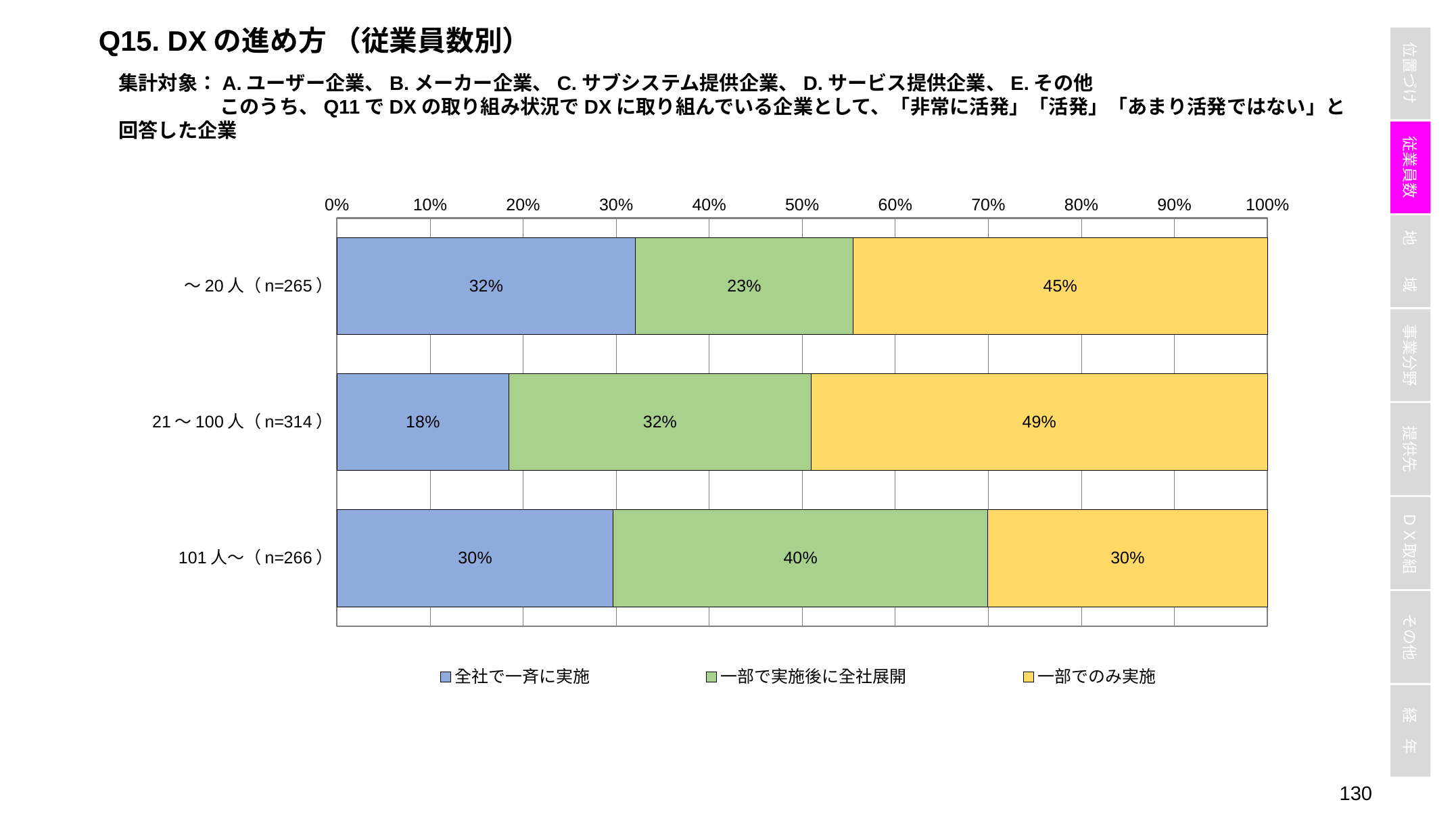

Q15. DXの進め方 （従業員数別）
集計対象：A.ユーザー企業、B.メーカー企業、C.サブシステム提供企業、D.サービス提供企業、E.その他
	このうち、Q11でDXの取り組み状況でDXに取り組んでいる企業として、「非常に活発」「活発」「あまり活発ではない」と回答した企業

### Chart

| Category | 全社で一斉に実施 | 一部で実施後に全社展開 | 一部でのみ実施 |
|---|---|---|---|
| ～20人（n=265） | 0.32075471698113206 | 0.2339622641509434 | 0.44528301886792454 |
| 21～100人（n=314） | 0.18471337579617833 | 0.3248407643312102 | 0.49044585987261147 |
| 101人～（n=266） | 0.29699248120300753 | 0.40225563909774437 | 0.3007518796992481 |
130